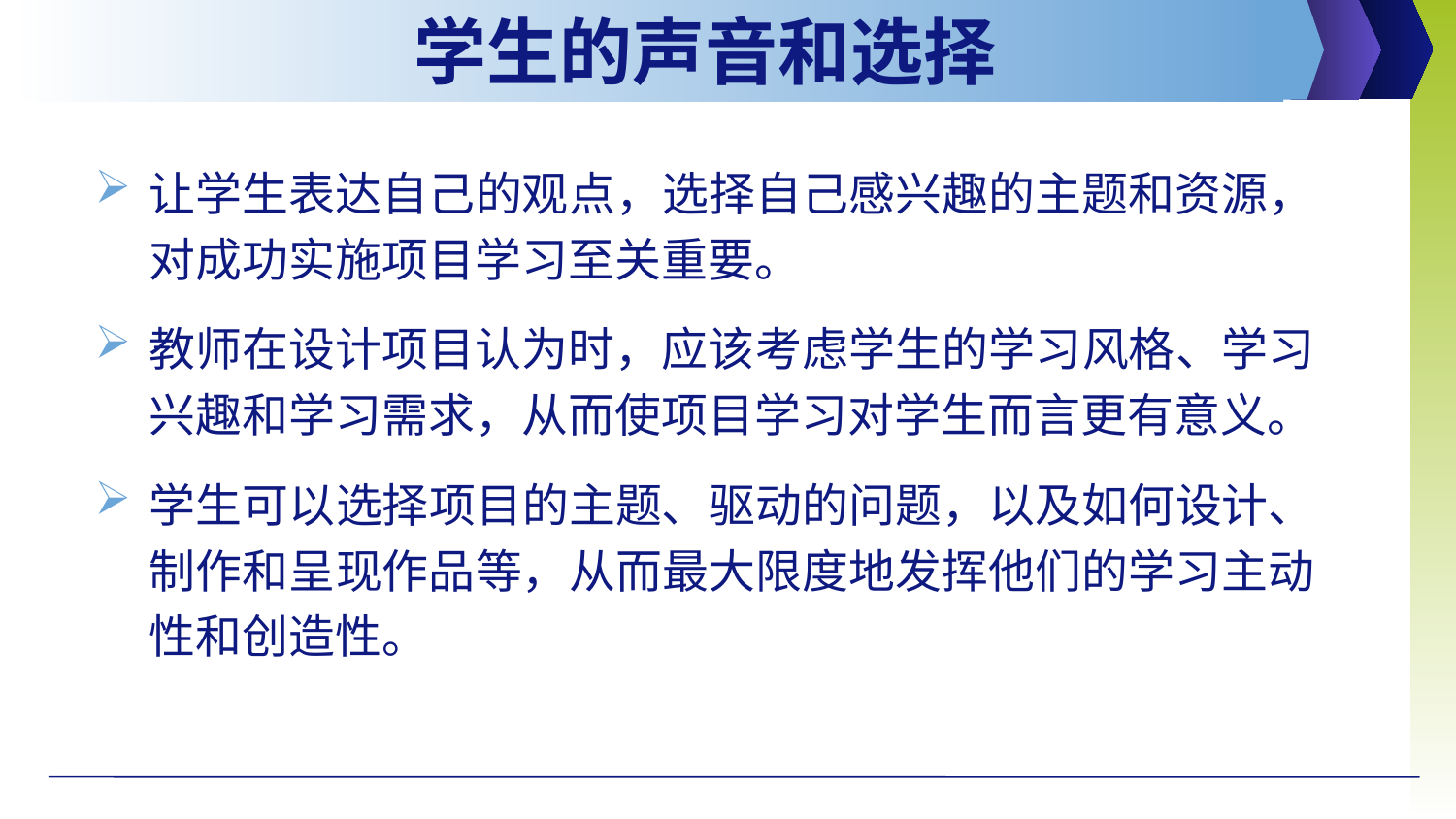

# 学生的声音和选择
让学生表达自己的观点，选择自己感兴趣的主题和资源，对成功实施项目学习至关重要。
教师在设计项目认为时，应该考虑学生的学习风格、学习兴趣和学习需求，从而使项目学习对学生而言更有意义。
学生可以选择项目的主题、驱动的问题，以及如何设计、制作和呈现作品等，从而最大限度地发挥他们的学习主动性和创造性。